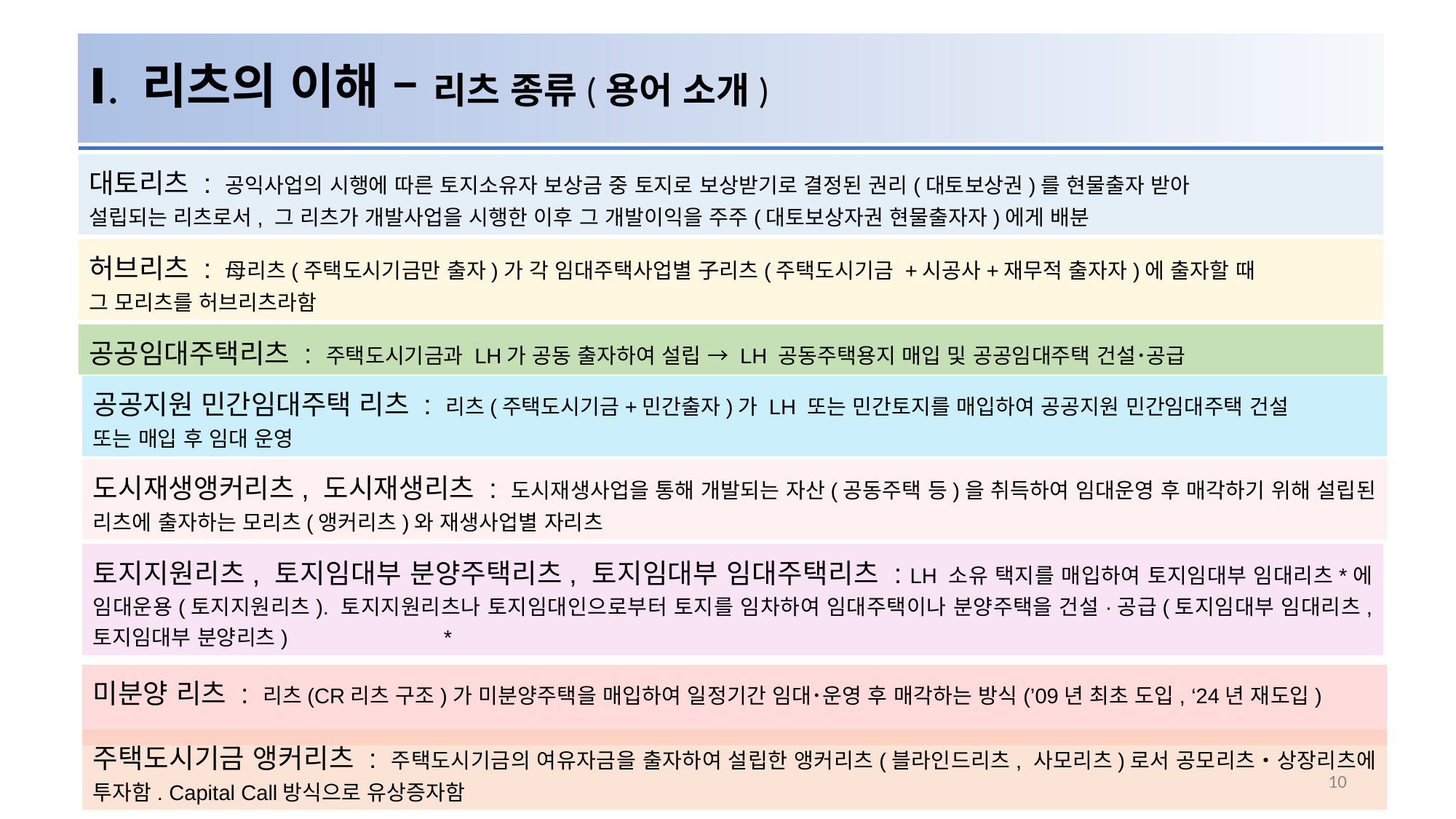

# Ⅰ. 리츠의 이해 – 리츠 종류(용어 소개)
대토리츠 : 공익사업의 시행에 따른 토지소유자 보상금 중 토지로 보상받기로 결정된 권리(대토보상권)를 현물출자 받아
설립되는 리츠로서, 그 리츠가 개발사업을 시행한 이후 그 개발이익을 주주(대토보상자권 현물출자자)에게 배분
허브리츠 : 母리츠(주택도시기금만 출자)가 각 임대주택사업별 子리츠(주택도시기금 +시공사+재무적 출자자)에 출자할 때
그 모리츠를 허브리츠라함
공공임대주택리츠 : 주택도시기금과 LH가 공동 출자하여 설립 → LH 공동주택용지 매입 및 공공임대주택 건설･공급
공공지원 민간임대주택 리츠 : 리츠(주택도시기금+민간출자)가 LH 또는 민간토지를 매입하여 공공지원 민간임대주택 건설
또는 매입 후 임대 운영
도시재생앵커리츠, 도시재생리츠 : 도시재생사업을 통해 개발되는 자산(공동주택 등)을 취득하여 임대운영 후 매각하기 위해 설립된 리츠에 출자하는 모리츠(앵커리츠)와 재생사업별 자리츠
토지지원리츠, 토지임대부 분양주택리츠, 토지임대부 임대주택리츠 : LH 소유 택지를 매입하여 토지임대부 임대리츠*에 임대운용(토지지원리츠). 토지지원리츠나 토지임대인으로부터 토지를 임차하여 임대주택이나 분양주택을 건설·공급(토지임대부 임대리츠, 토지임대부 분양리츠)                          *
미분양 리츠 : 리츠(CR리츠 구조)가 미분양주택을 매입하여 일정기간 임대･운영 후 매각하는 방식(’09년 최초 도입, ‘24년 재도입)
주택도시기금 앵커리츠 : 주택도시기금의 여유자금을 출자하여 설립한 앵커리츠(블라인드리츠, 사모리츠)로서 공모리츠‧상장리츠에 투자함. Capital Call방식으로 유상증자함
10